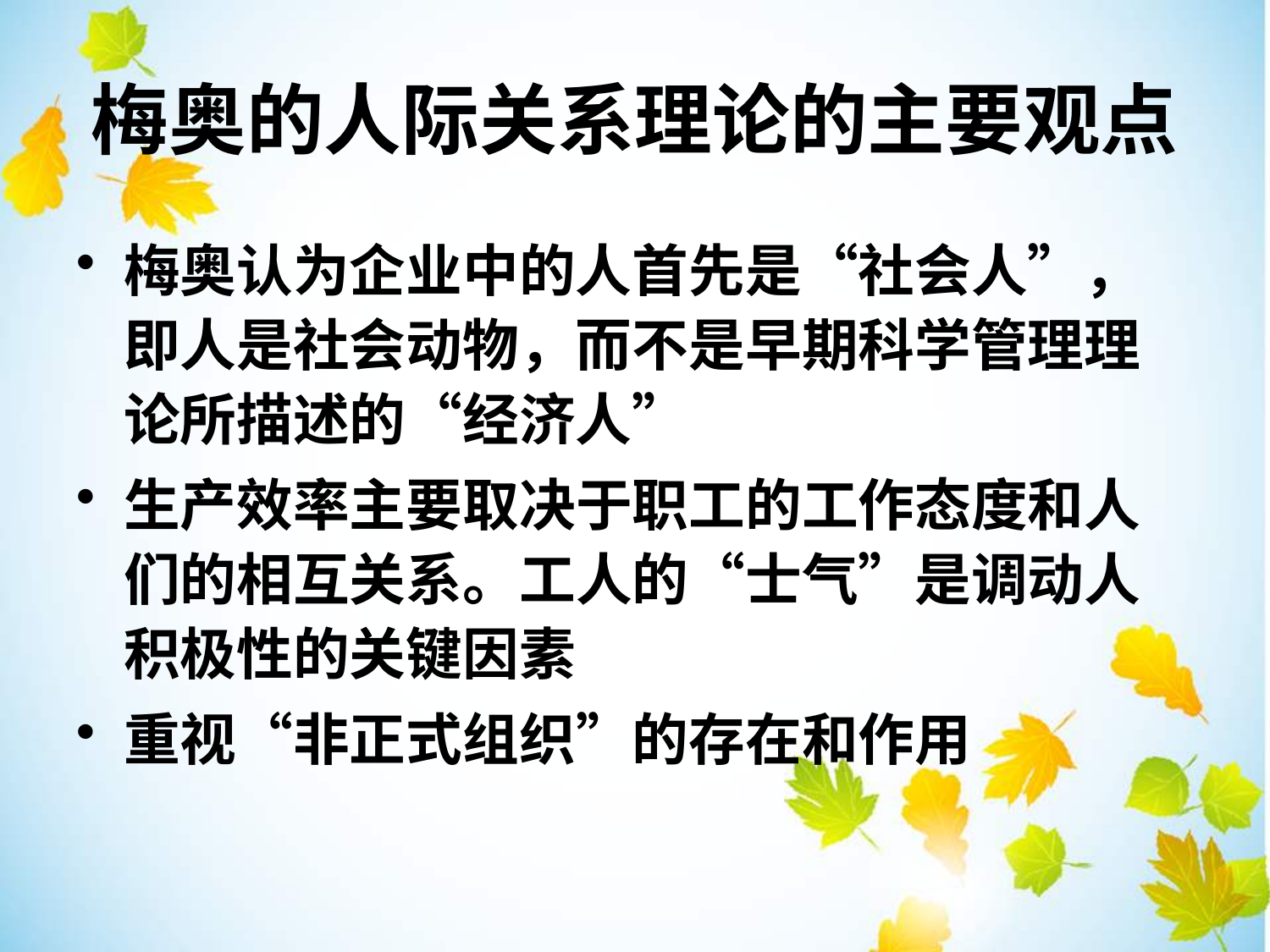

梅奥的人际关系理论的主要观点
梅奥认为企业中的人首先是“社会人”，即人是社会动物，而不是早期科学管理理论所描述的“经济人”
生产效率主要取决于职工的工作态度和人们的相互关系。工人的“士气”是调动人积极性的关键因素
重视“非正式组织”的存在和作用